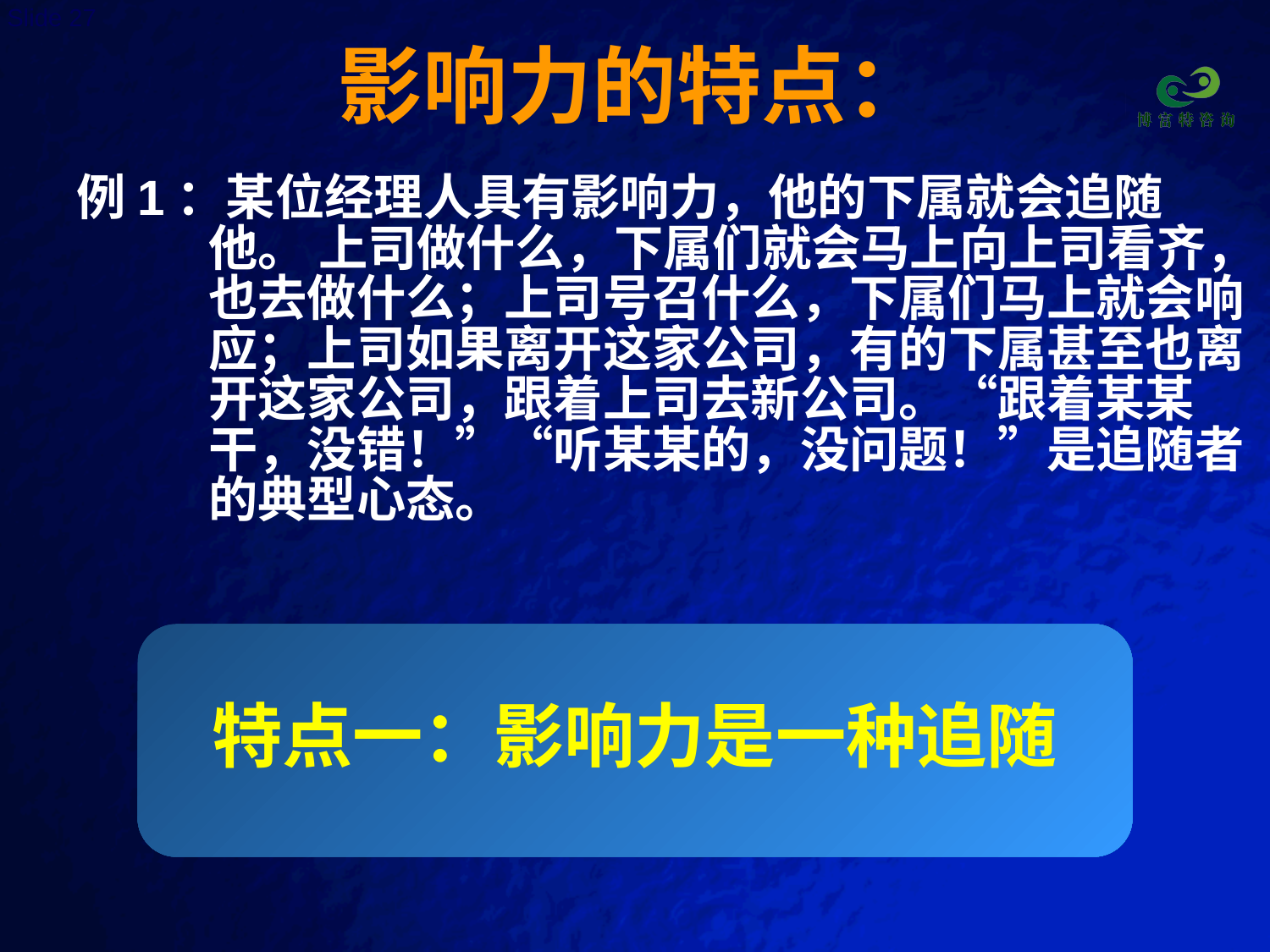

# 影响力的特点：
例1：某位经理人具有影响力，他的下属就会追随他。 上司做什么，下属们就会马上向上司看齐，也去做什么；上司号召什么，下属们马上就会响应；上司如果离开这家公司，有的下属甚至也离开这家公司，跟着上司去新公司。“跟着某某干，没错！”“听某某的，没问题！”是追随者的典型心态。

特点一：影响力是一种追随